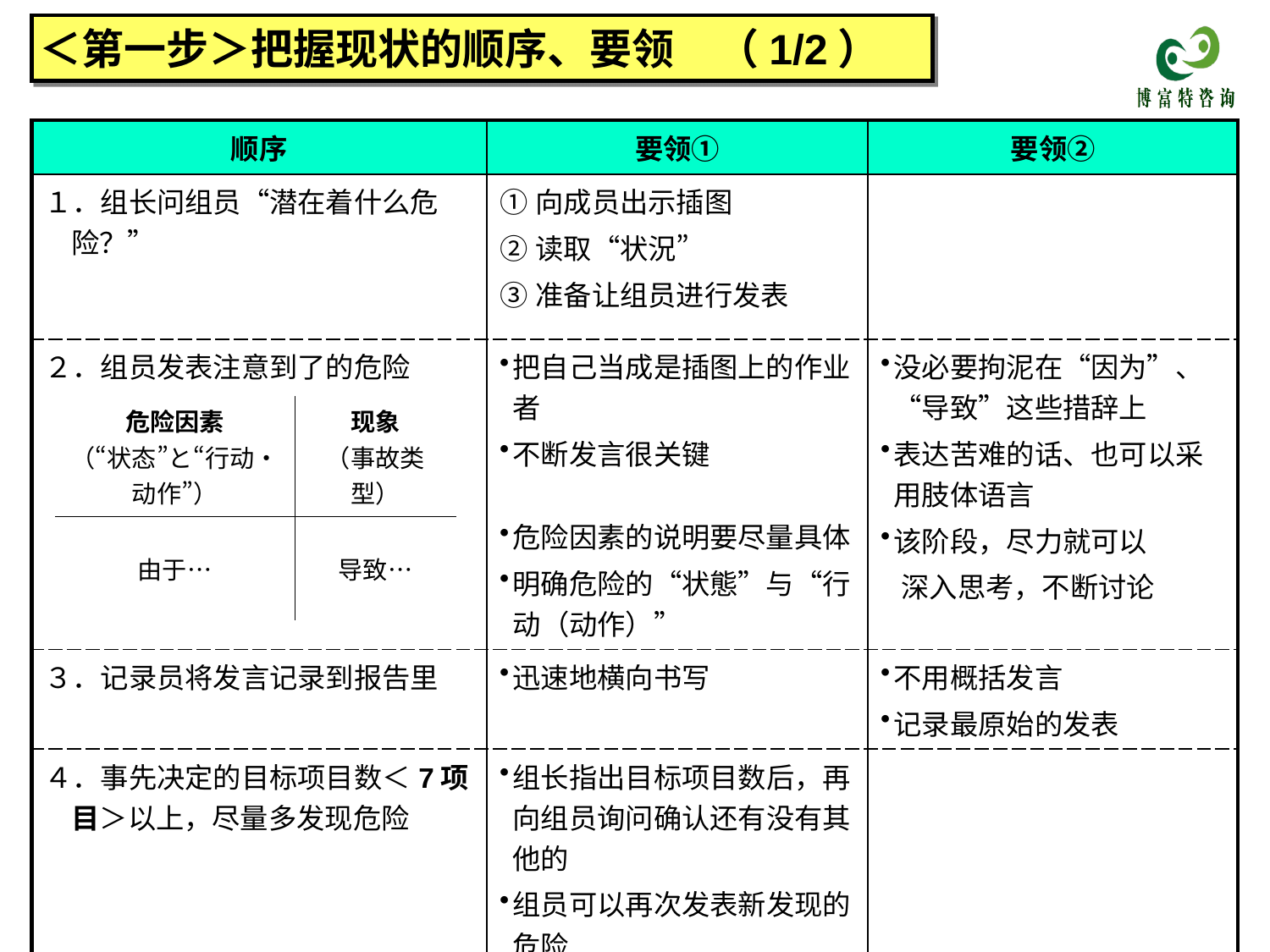

＜第一步＞把握现状的顺序、要领　（1/2）
| 顺序 | 要领① | 要领② |
| --- | --- | --- |
| １．组长问组员“潜在着什么危险？” | ①向成员出示插图 ②读取“状況” ③准备让组员进行发表 |  |
| ２．组员发表注意到了的危险 | 把自己当成是插图上的作业者 不断发言很关键 危险因素的说明要尽量具体 明确危险的“状態”与“行动（动作）” | 没必要拘泥在“因为”、“导致”这些措辞上 表达苦难的话、也可以采用肢体语言 该阶段，尽力就可以 深入思考，不断讨论 |
| ３．记录员将发言记录到报告里 | 迅速地横向书写 | 不用概括发言 记录最原始的发表 |
| ４．事先决定的目标项目数＜7项目＞以上，尽量多发现危险 | 组长指出目标项目数后，再向组员询问确认还有没有其他的 组员可以再次发表新发现的危险 |  |
| 危险因素 （“状态”と“行动・动作”） | 现象 （事故类型） |
| --- | --- |
| 由于… | 导致… |